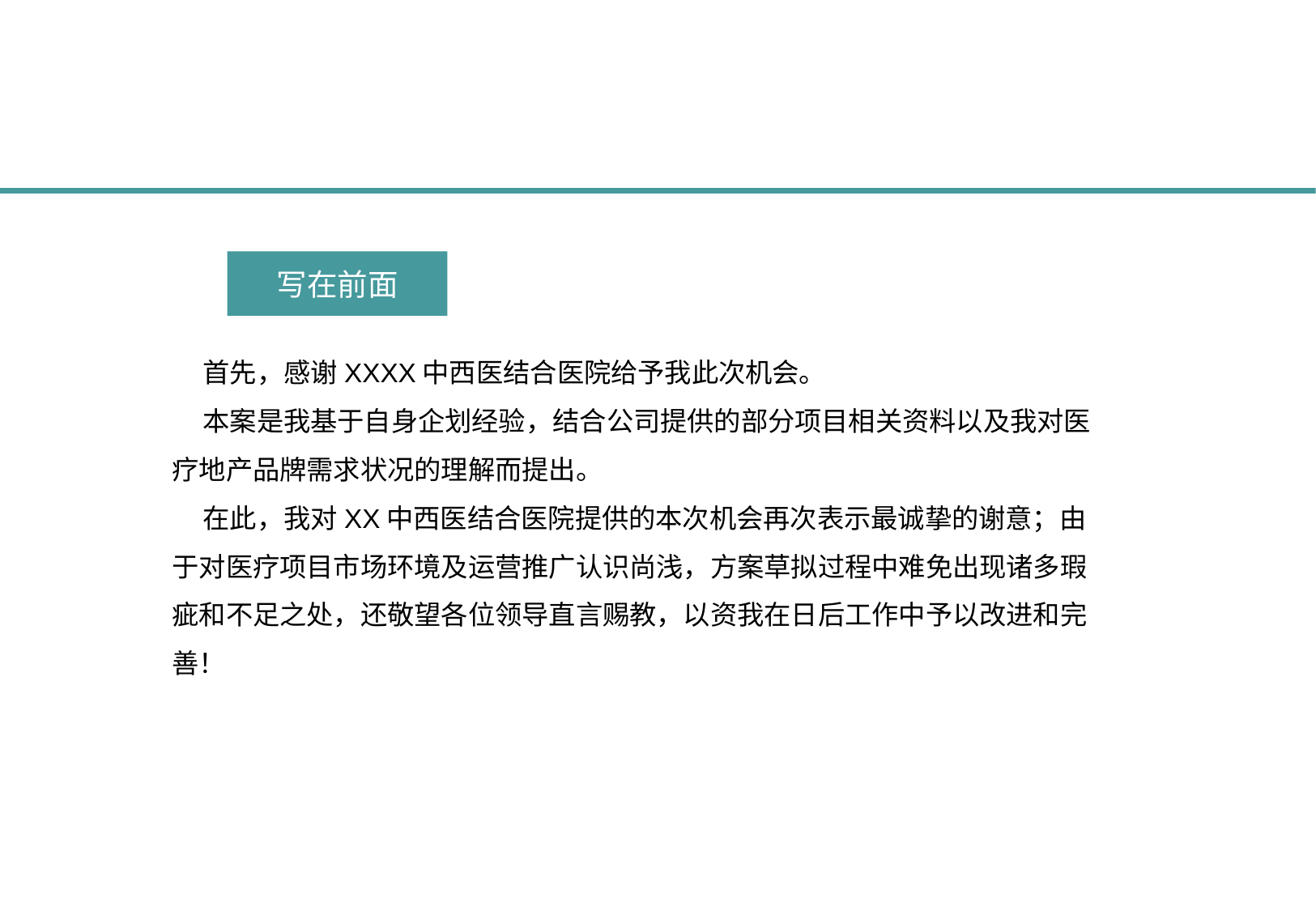

写在前面
    首先，感谢XXXX中西医结合医院给予我此次机会。
    本案是我基于自身企划经验，结合公司提供的部分项目相关资料以及我对医疗地产品牌需求状况的理解而提出。
    在此，我对XX中西医结合医院提供的本次机会再次表示最诚挚的谢意；由于对医疗项目市场环境及运营推广认识尚浅，方案草拟过程中难免出现诸多瑕疵和不足之处，还敬望各位领导直言赐教，以资我在日后工作中予以改进和完善！